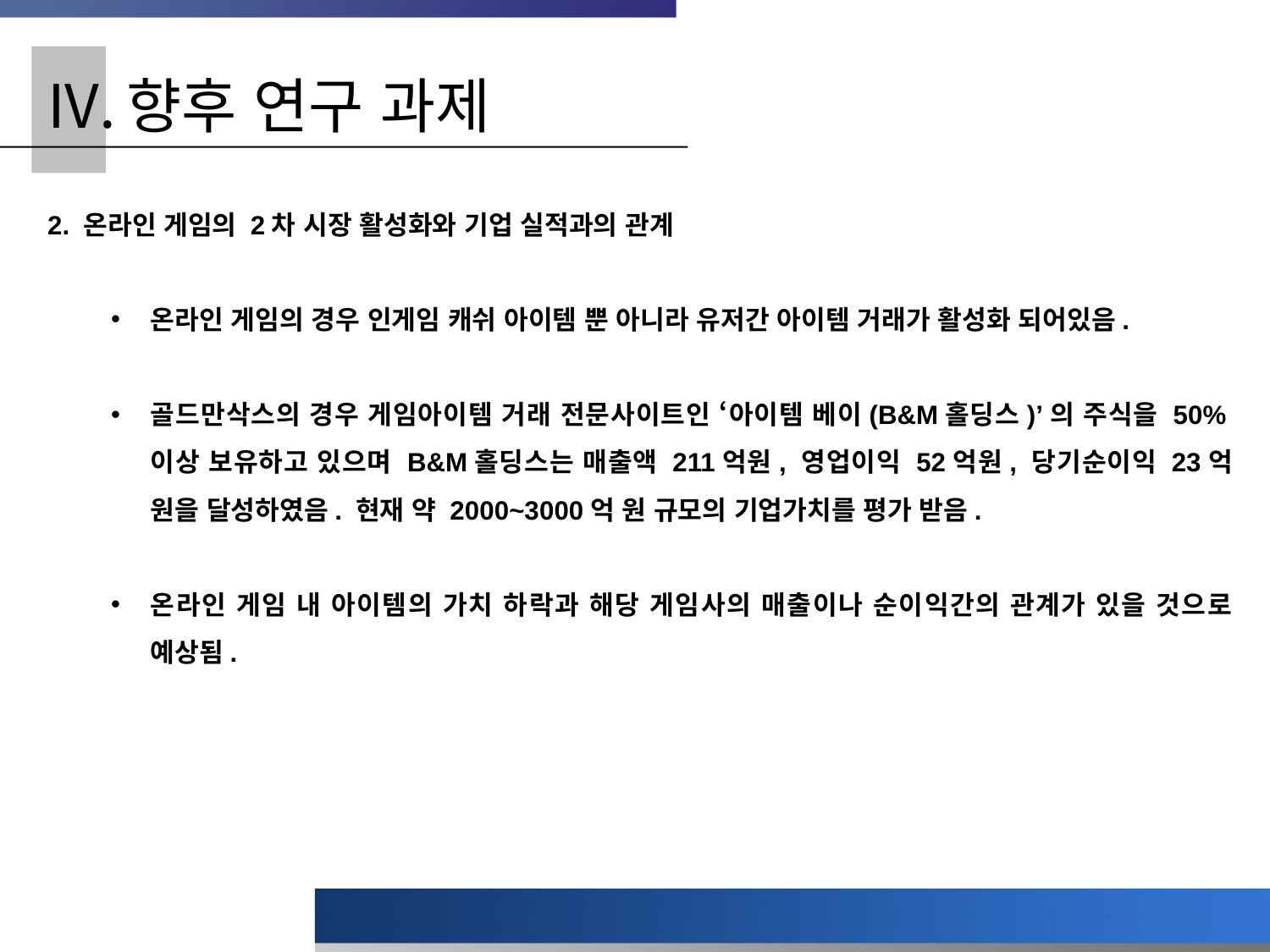

향후 연구 과제

2. 온라인 게임의 2차 시장 활성화와 기업 실적과의 관계

온라인 게임의 경우 인게임 캐쉬 아이템 뿐 아니라 유저간 아이템 거래가 활성화 되어있음.

골드만삭스의 경우 게임아이템 거래 전문사이트인 ‘아이템 베이(B&M홀딩스)’의 주식을 50%이상 보유하고 있으며 B&M홀딩스는 매출액 211억원, 영업이익 52억원, 당기순이익 23억 원을 달성하였음. 현재 약 2000~3000억 원 규모의 기업가치를 평가 받음.

온라인 게임 내 아이템의 가치 하락과 해당 게임사의 매출이나 순이익간의 관계가 있을 것으로 예상됨.